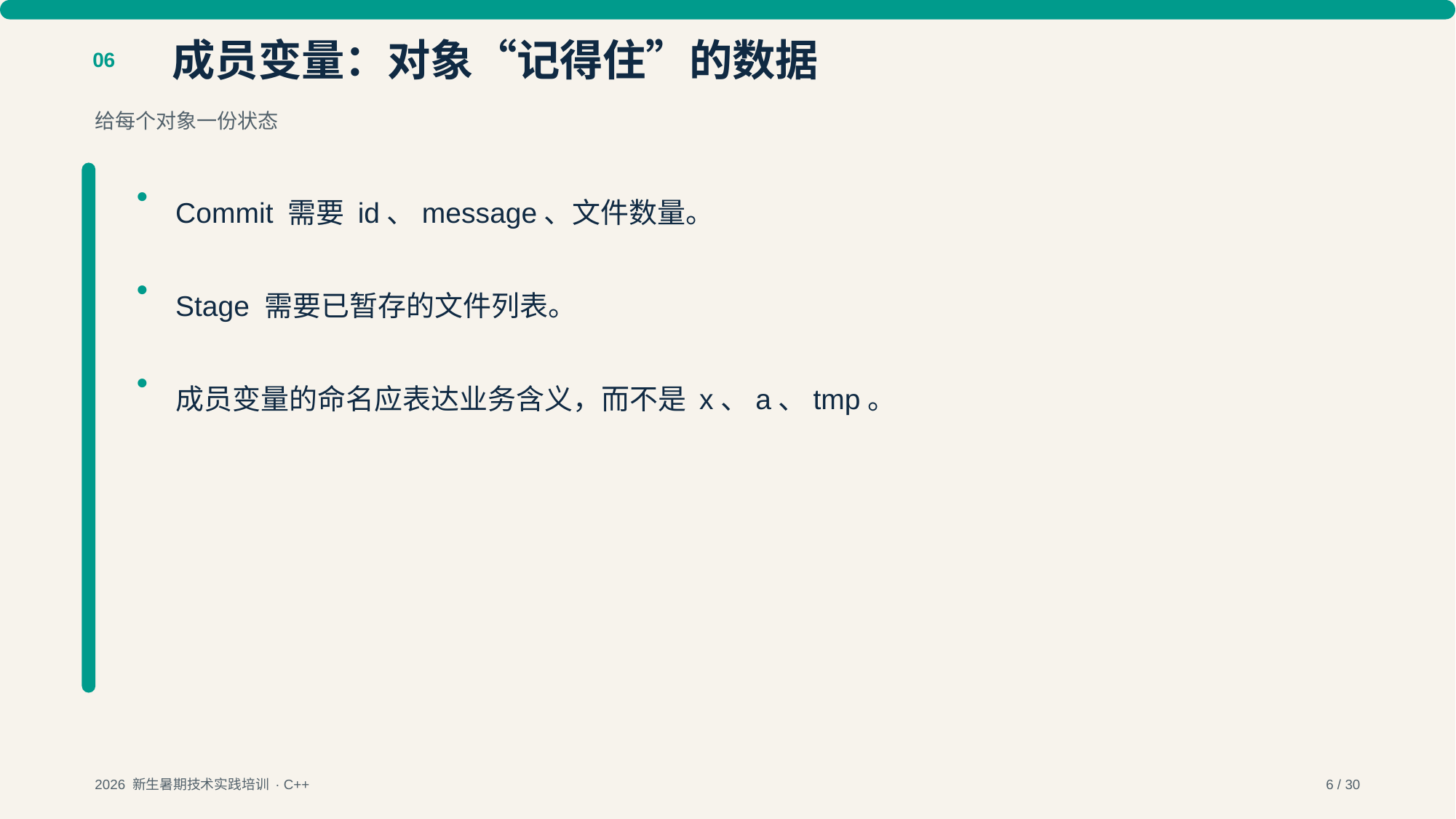

成员变量：对象“记得住”的数据
06
给每个对象一份状态

•
Commit 需要 id、message、文件数量。
•
Stage 需要已暂存的文件列表。
•
成员变量的命名应表达业务含义，而不是 x、a、tmp。
2026 新生暑期技术实践培训 · C++
6 / 30